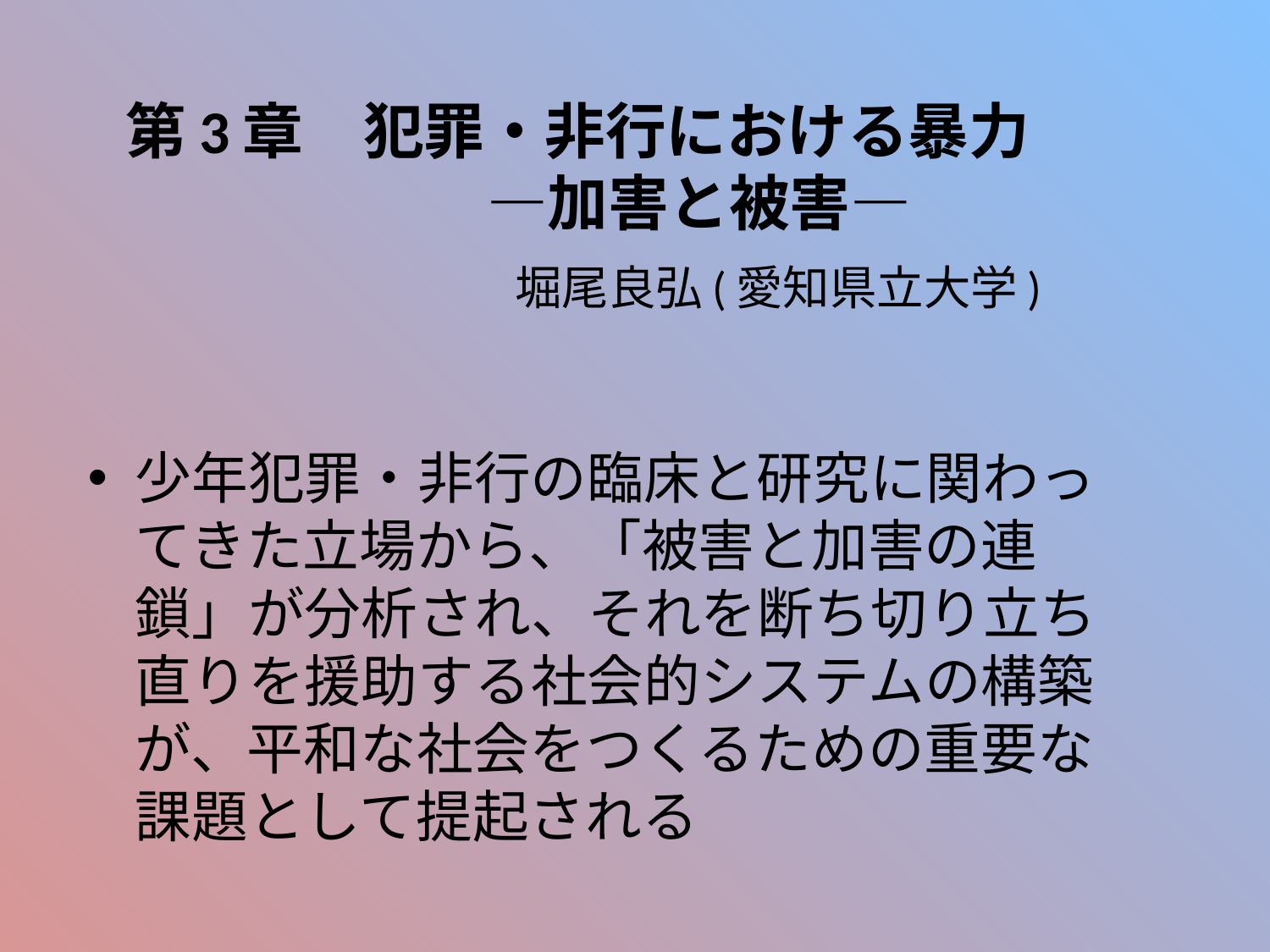

# 第3章　犯罪・非行における暴力 　　　　―加害と被害― 　　　　　　堀尾良弘(愛知県立大学)
少年犯罪・非行の臨床と研究に関わってきた立場から、「被害と加害の連鎖」が分析され、それを断ち切り立ち直りを援助する社会的システムの構築が、平和な社会をつくるための重要な課題として提起される